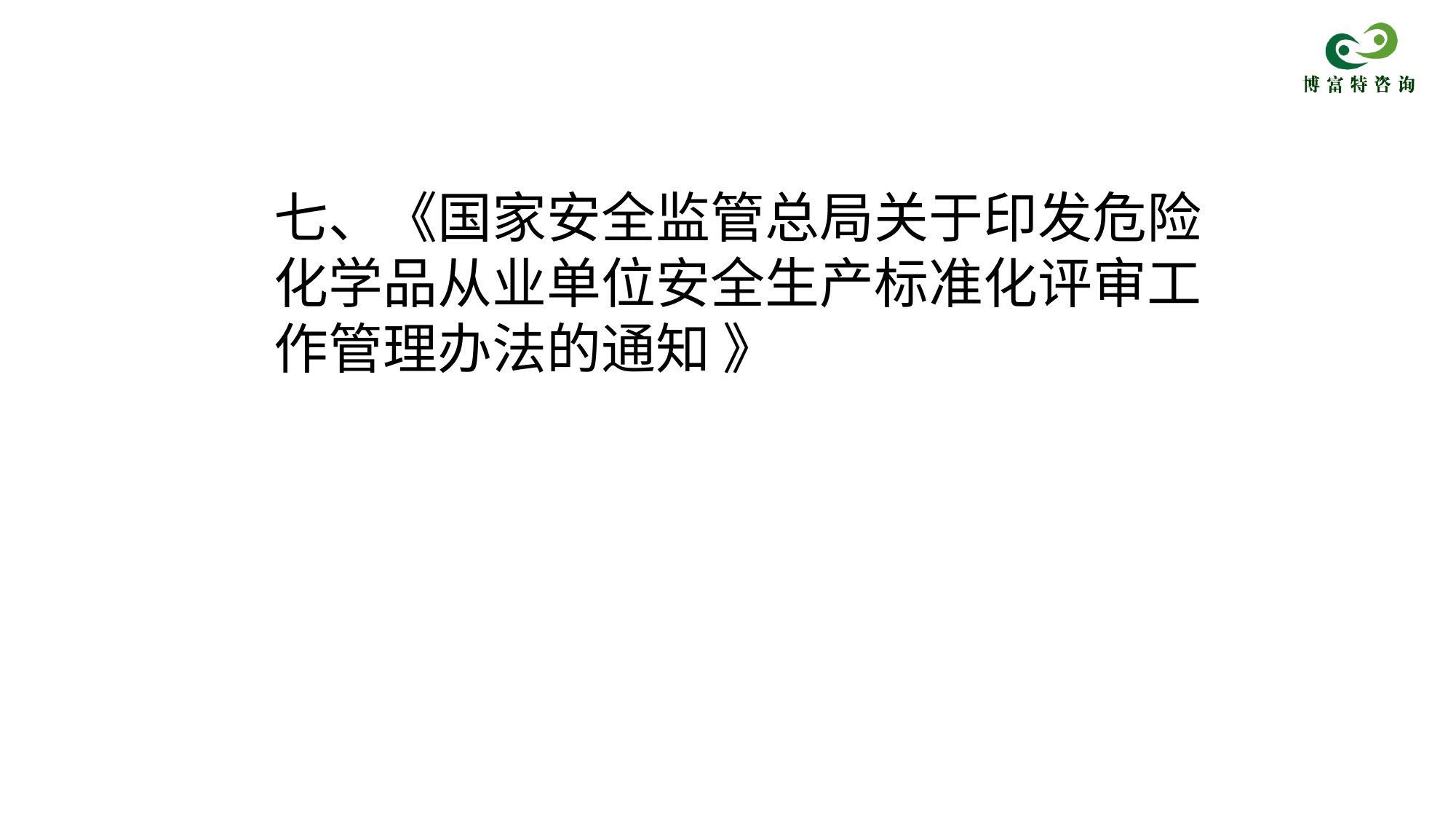

七、《国家安全监管总局关于印发危险化学品从业单位安全生产标准化评审工作管理办法的通知 》